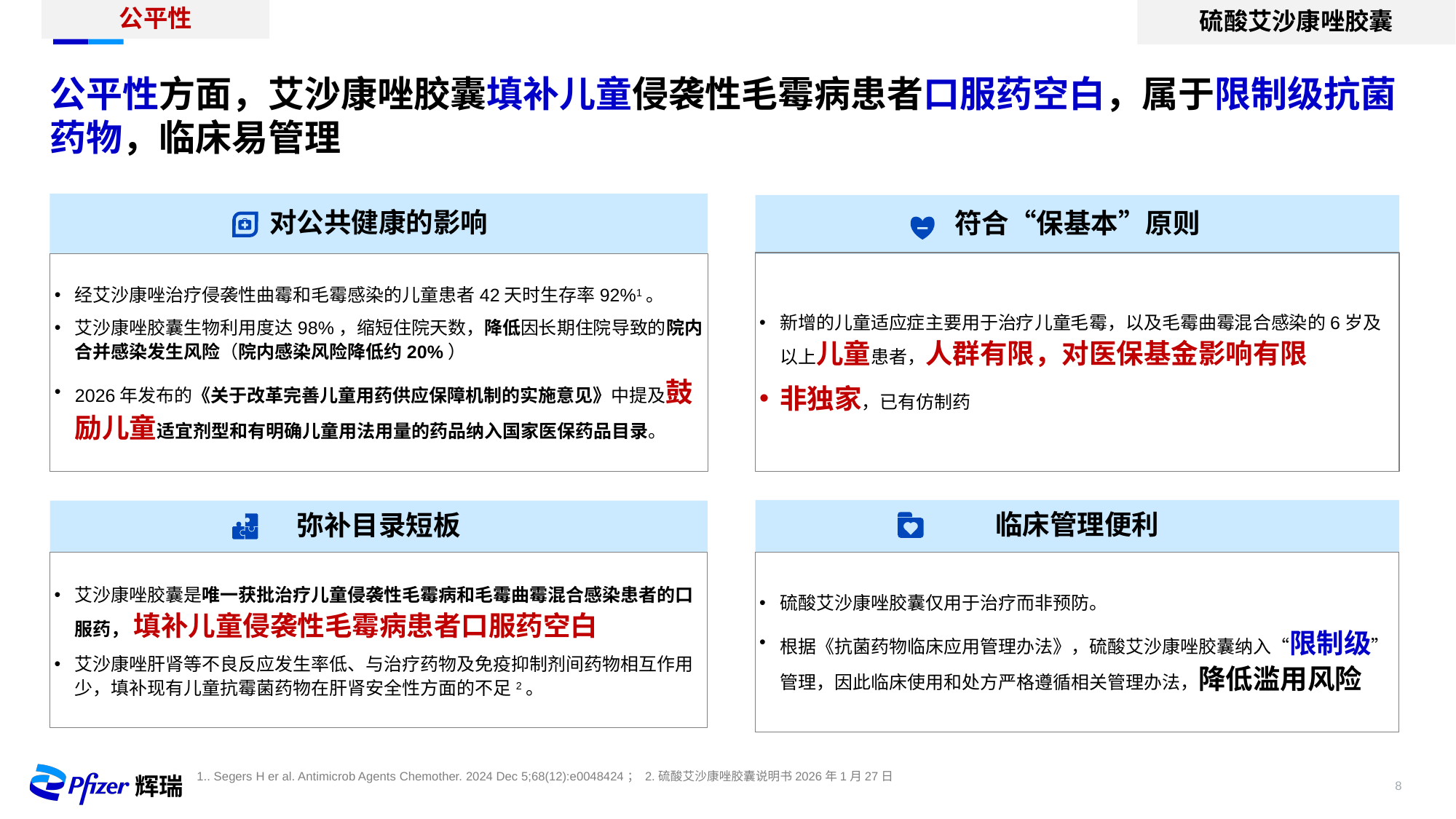

公平性
硫酸艾沙康唑胶囊
公平性方面，艾沙康唑胶囊填补儿童侵袭性毛霉病患者口服药空白，属于限制级抗菌药物，临床易管理
对公共健康的影响
符合“保基本”原则

新增的儿童适应症主要用于治疗儿童毛霉，以及毛霉曲霉混合感染的6岁及以上儿童患者，人群有限，对医保基金影响有限
非独家，已有仿制药
经艾沙康唑治疗侵袭性曲霉和毛霉感染的儿童患者42天时生存率92%1。
艾沙康唑胶囊生物利用度达98%，缩短住院天数，降低因长期住院导致的院内合并感染发生风险（院内感染风险降低约20%）
2026年发布的《关于改革完善儿童用药供应保障机制的实施意见》中提及鼓励儿童适宜剂型和有明确儿童用法用量的药品纳入国家医保药品目录。
临床管理便利
弥补目录短板

硫酸艾沙康唑胶囊仅用于治疗而非预防。
根据《抗菌药物临床应用管理办法》，硫酸艾沙康唑胶囊纳入“限制级”管理，因此临床使用和处方严格遵循相关管理办法，降低滥用风险
艾沙康唑胶囊是唯一获批治疗儿童侵袭性毛霉病和毛霉曲霉混合感染患者的口服药， 填补儿童侵袭性毛霉病患者口服药空白
艾沙康唑肝肾等不良反应发生率低、与治疗药物及免疫抑制剂间药物相互作用少，填补现有儿童抗霉菌药物在肝肾安全性方面的不足2。
1.. Segers H er al. Antimicrob Agents Chemother. 2024 Dec 5;68(12):e0048424； 2.硫酸艾沙康唑胶囊说明书2026年1月27日